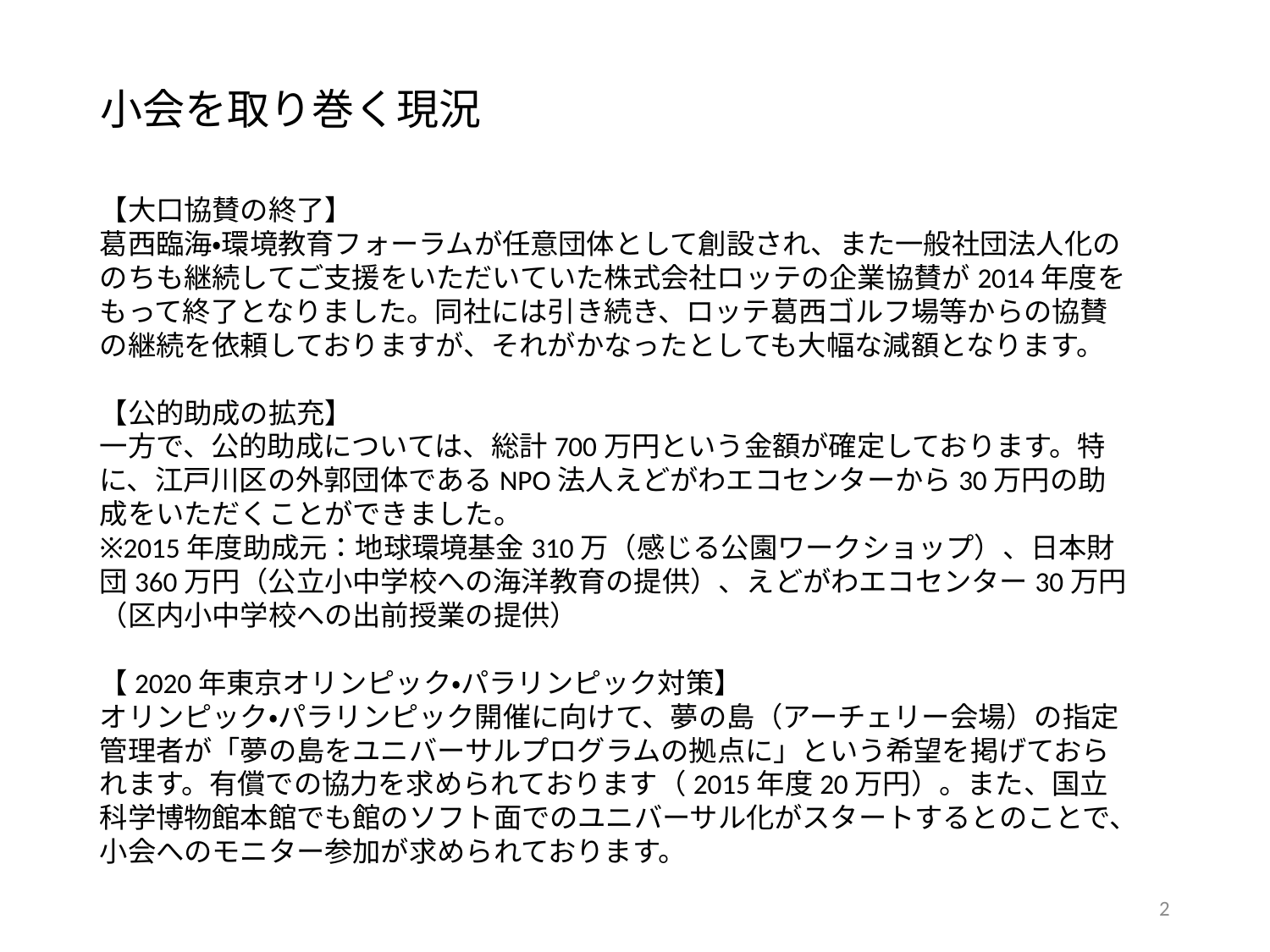

# 小会を取り巻く現況
【大口協賛の終了】
葛西臨海・環境教育フォーラムが任意団体として創設され、また一般社団法人化ののちも継続してご支援をいただいていた株式会社ロッテの企業協賛が2014年度をもって終了となりました。同社には引き続き、ロッテ葛西ゴルフ場等からの協賛の継続を依頼しておりますが、それがかなったとしても大幅な減額となります。

【公的助成の拡充】
一方で、公的助成については、総計700万円という金額が確定しております。特に、江戸川区の外郭団体であるNPO法人えどがわエコセンターから30万円の助成をいただくことができました。
※2015年度助成元：地球環境基金310万（感じる公園ワークショップ）、日本財団360万円（公立小中学校への海洋教育の提供）、えどがわエコセンター30万円（区内小中学校への出前授業の提供）

【2020年東京オリンピック・パラリンピック対策】
オリンピック・パラリンピック開催に向けて、夢の島（アーチェリー会場）の指定管理者が「夢の島をユニバーサルプログラムの拠点に」という希望を掲げておられます。有償での協力を求められております（2015年度20万円）。また、国立科学博物館本館でも館のソフト面でのユニバーサル化がスタートするとのことで、小会へのモニター参加が求められております。
2